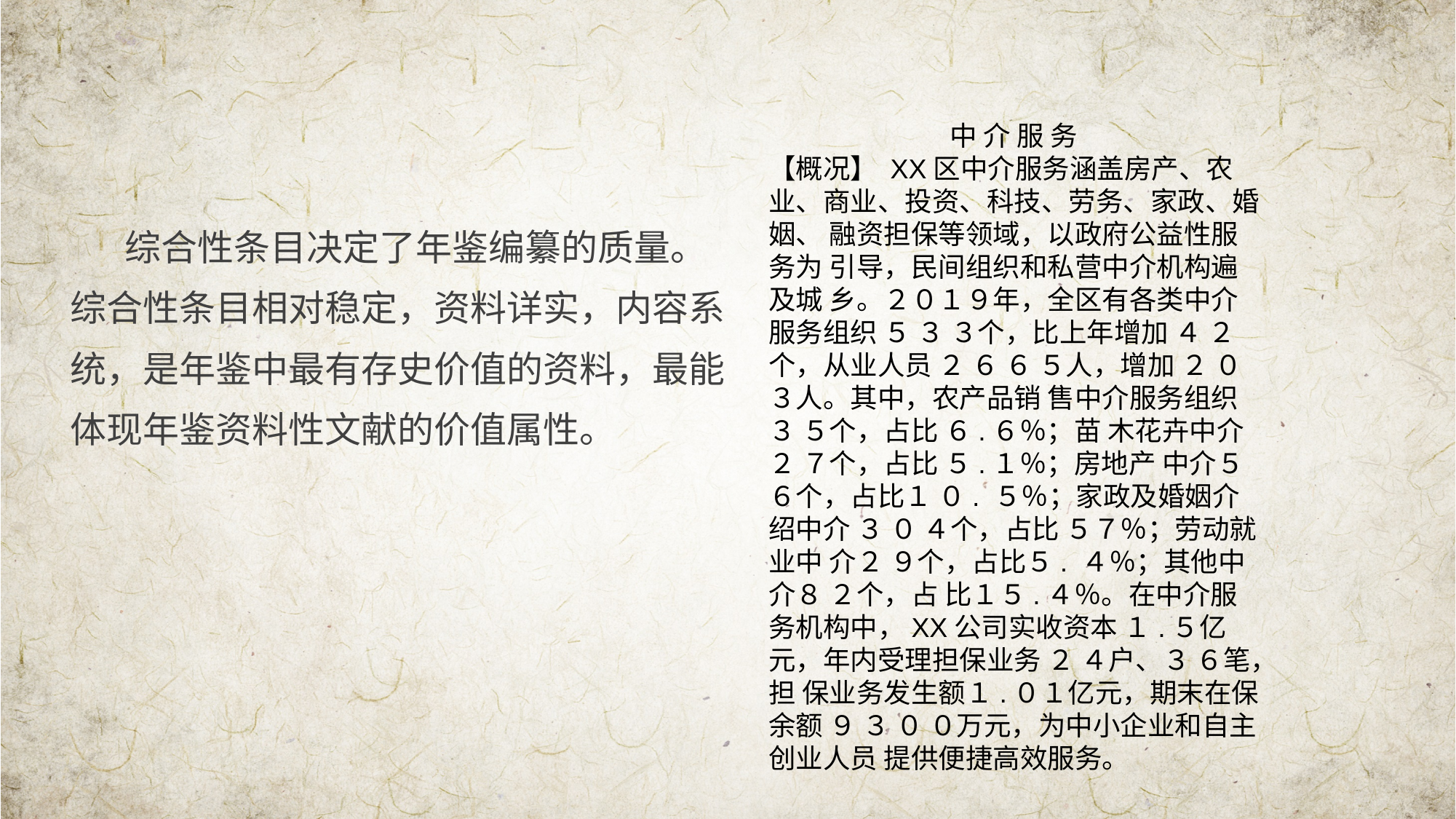

中 介 服 务
【概况】 XX区中介服务涵盖房产、农 业、商业、投资、科技、劳务、家政、婚姻、 融资担保等领域，以政府公益性服务为 引导，民间组织和私营中介机构遍及城 乡。２０１９年，全区有各类中介服务组织 ５ ３ ３个，比上年增加 ４ ２个，从业人员 ２ ６ ６ ５人，增加 ２ ０ ３人。其中，农产品销 售中介服务组织 ３ ５个，占比 ６.６％；苗 木花卉中介 ２ ７个，占比 ５.１％；房地产 中介５６个，占比１ ０. ５％；家政及婚姻介绍中介 ３ ０ ４个，占比 ５７％；劳动就业中 介２ ９个，占比５. ４％；其他中介８ ２个，占 比１５.４％。在中介服务机构中，XX公司实收资本 １.５亿 元，年内受理担保业务 ２ ４户、３ ６笔，担 保业务发生额１.０１亿元，期末在保余额 ９ ３ ０ ０万元，为中小企业和自主创业人员 提供便捷高效服务。
综合性条目决定了年鉴编纂的质量。综合性条目相对稳定，资料详实，内容系统，是年鉴中最有存史价值的资料，最能体现年鉴资料性文献的价值属性。